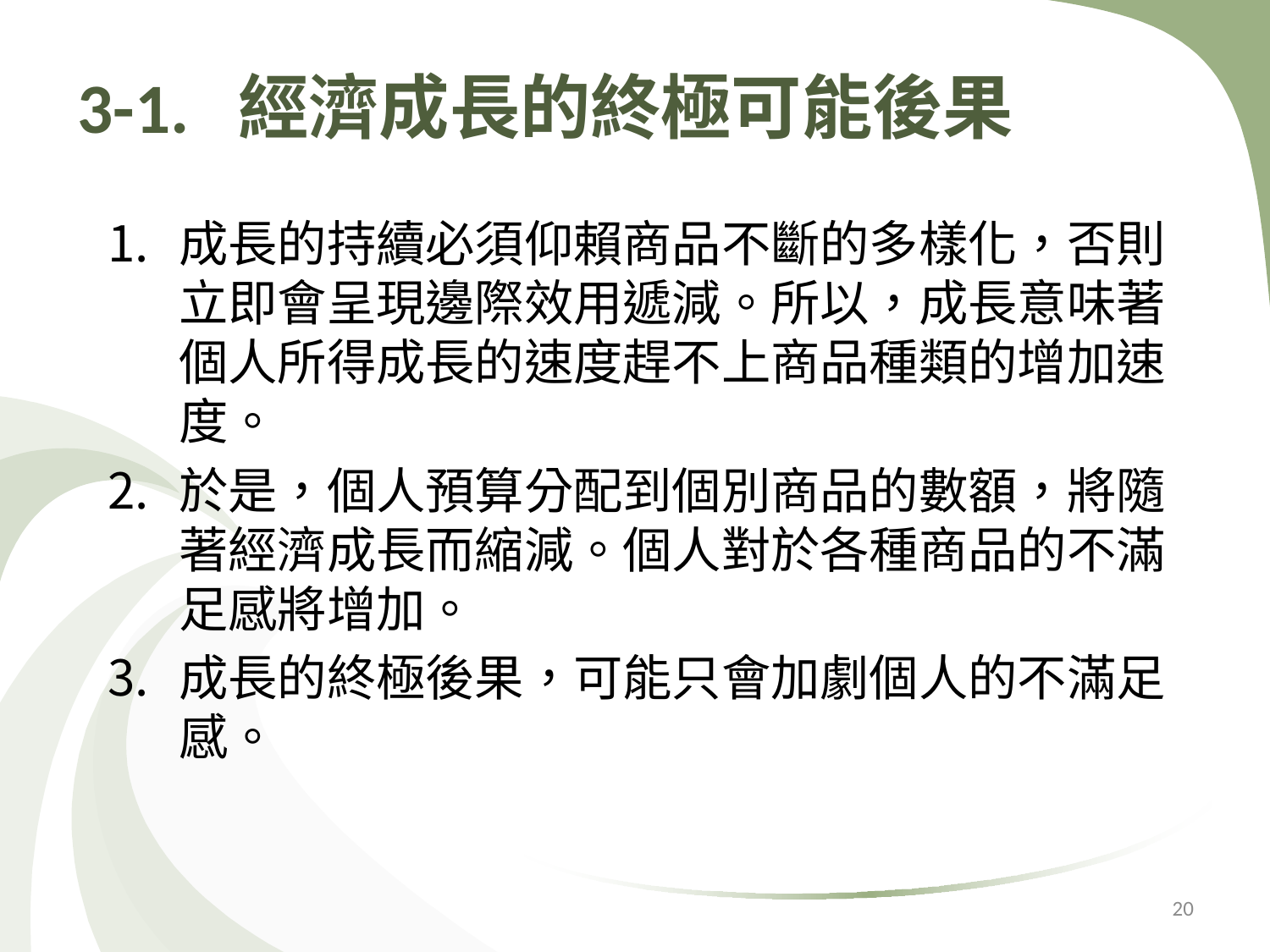

# 3-1.  經濟成長的終極可能後果
成長的持續必須仰賴商品不斷的多樣化，否則立即會呈現邊際效用遞減。所以，成長意味著個人所得成長的速度趕不上商品種類的增加速度。
於是，個人預算分配到個別商品的數額，將隨著經濟成長而縮減。個人對於各種商品的不滿足感將增加。
成長的終極後果，可能只會加劇個人的不滿足感。
20